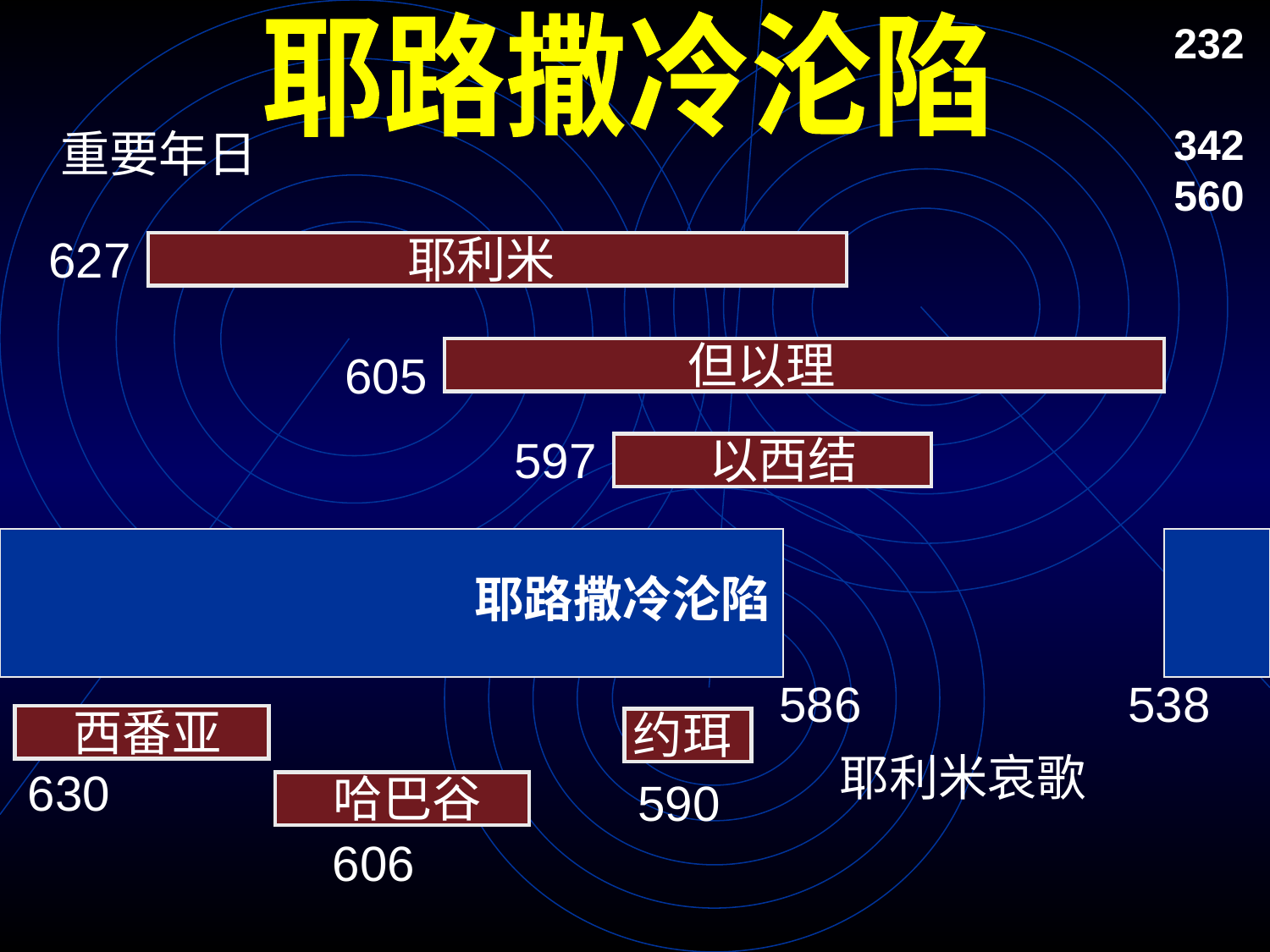

耶路撒冷沦陷
232
342
560
重要年日
耶利米
627

但以理
605

597
以西结

# 耶路撒冷沦陷

586
538
西番亚
约珥

耶利米哀歌
630
哈巴谷
590

606